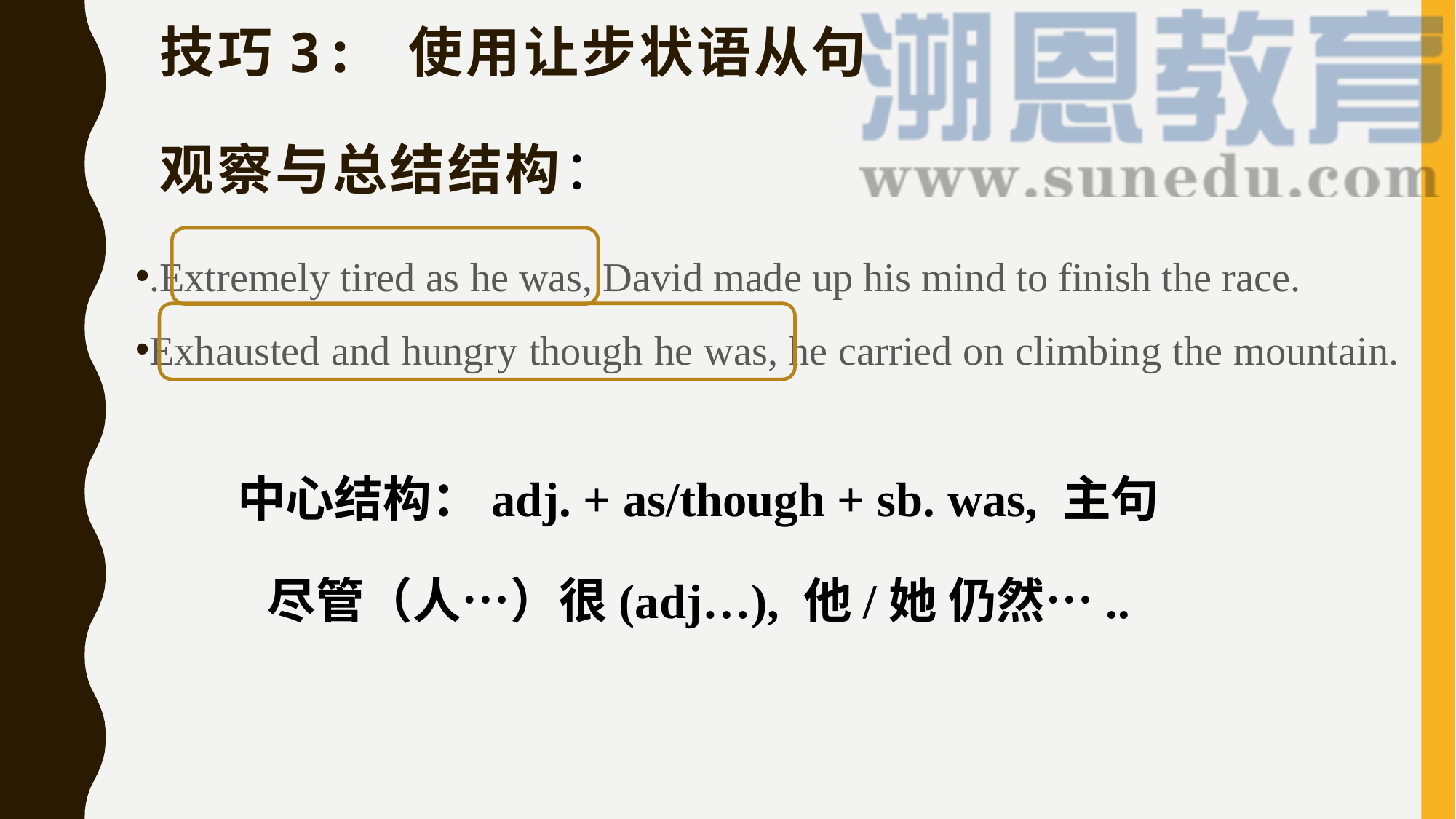

技巧3: 使用让步状语从句
观察与总结结构：
.Extremely tired as he was, David made up his mind to finish the race.
Exhausted and hungry though he was, he carried on climbing the mountain.

中心结构：adj. + as/though + sb. was, 主句
尽管（人…）很(adj…), 他/她 仍然…..